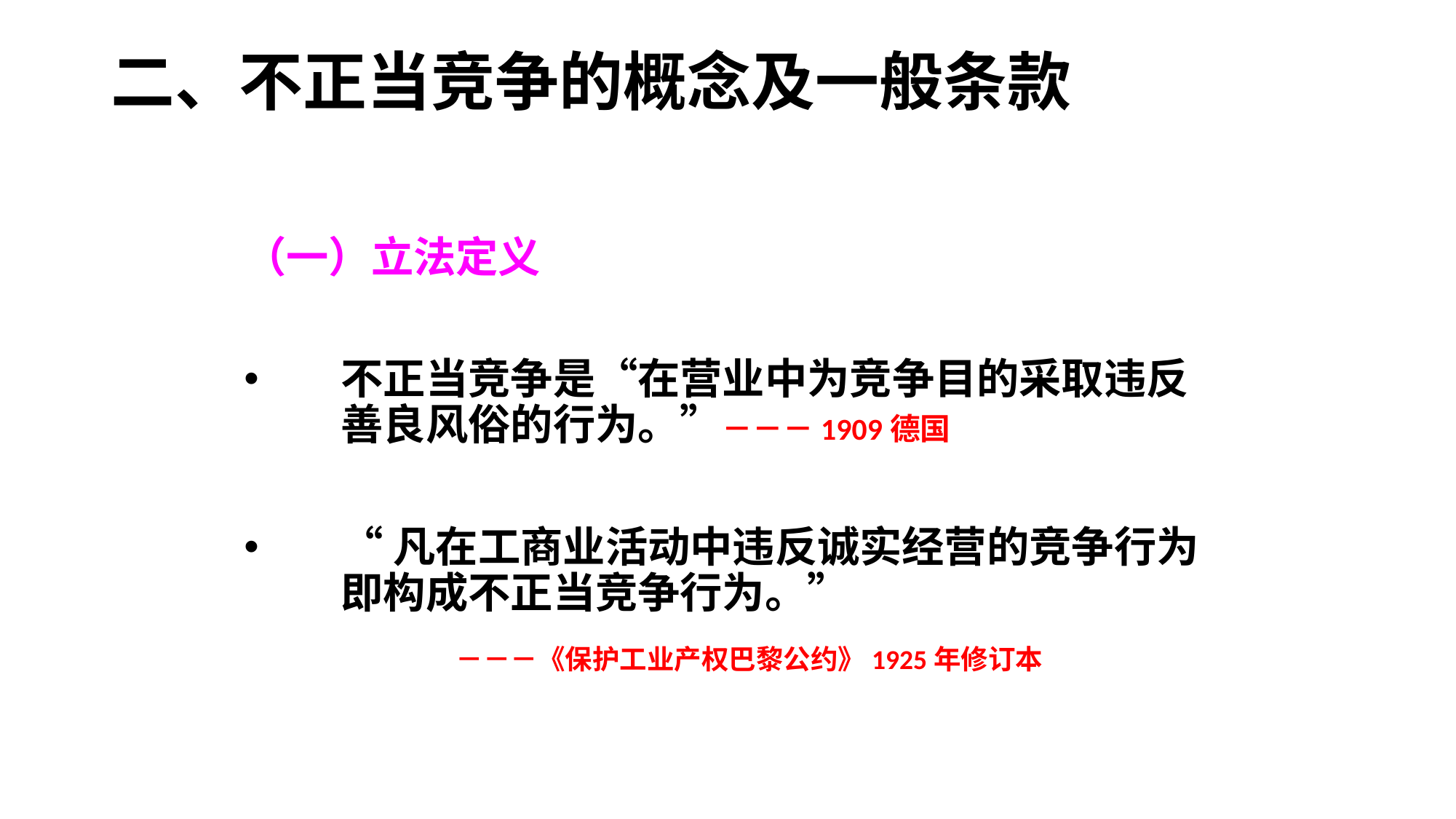

# 二、不正当竞争的概念及一般条款
（一）立法定义

不正当竞争是“在营业中为竞争目的采取违反善良风俗的行为。”－－－1909德国

“凡在工商业活动中违反诚实经营的竞争行为即构成不正当竞争行为。”
　　　　　－－－《保护工业产权巴黎公约》1925年修订本